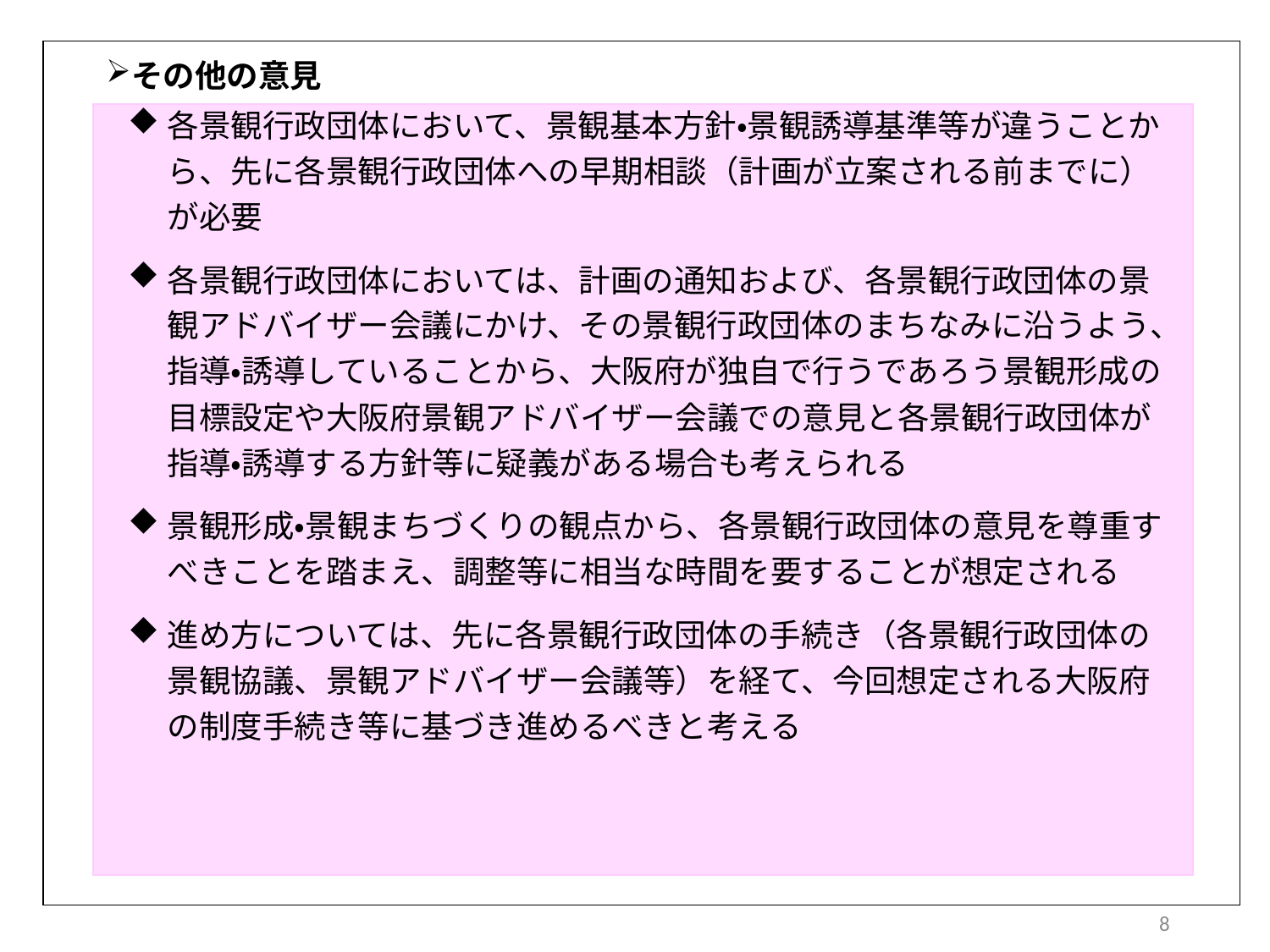

その他の意見
各景観行政団体において、景観基本方針・景観誘導基準等が違うことから、先に各景観行政団体への早期相談（計画が立案される前までに）が必要

各景観行政団体においては、計画の通知および、各景観行政団体の景観アドバイザー会議にかけ、その景観行政団体のまちなみに沿うよう、指導・誘導していることから、大阪府が独自で行うであろう景観形成の目標設定や大阪府景観アドバイザー会議での意見と各景観行政団体が指導・誘導する方針等に疑義がある場合も考えられる

景観形成・景観まちづくりの観点から、各景観行政団体の意見を尊重すべきことを踏まえ、調整等に相当な時間を要することが想定される

進め方については、先に各景観行政団体の手続き（各景観行政団体の景観協議、景観アドバイザー会議等）を経て、今回想定される大阪府の制度手続き等に基づき進めるべきと考える

8